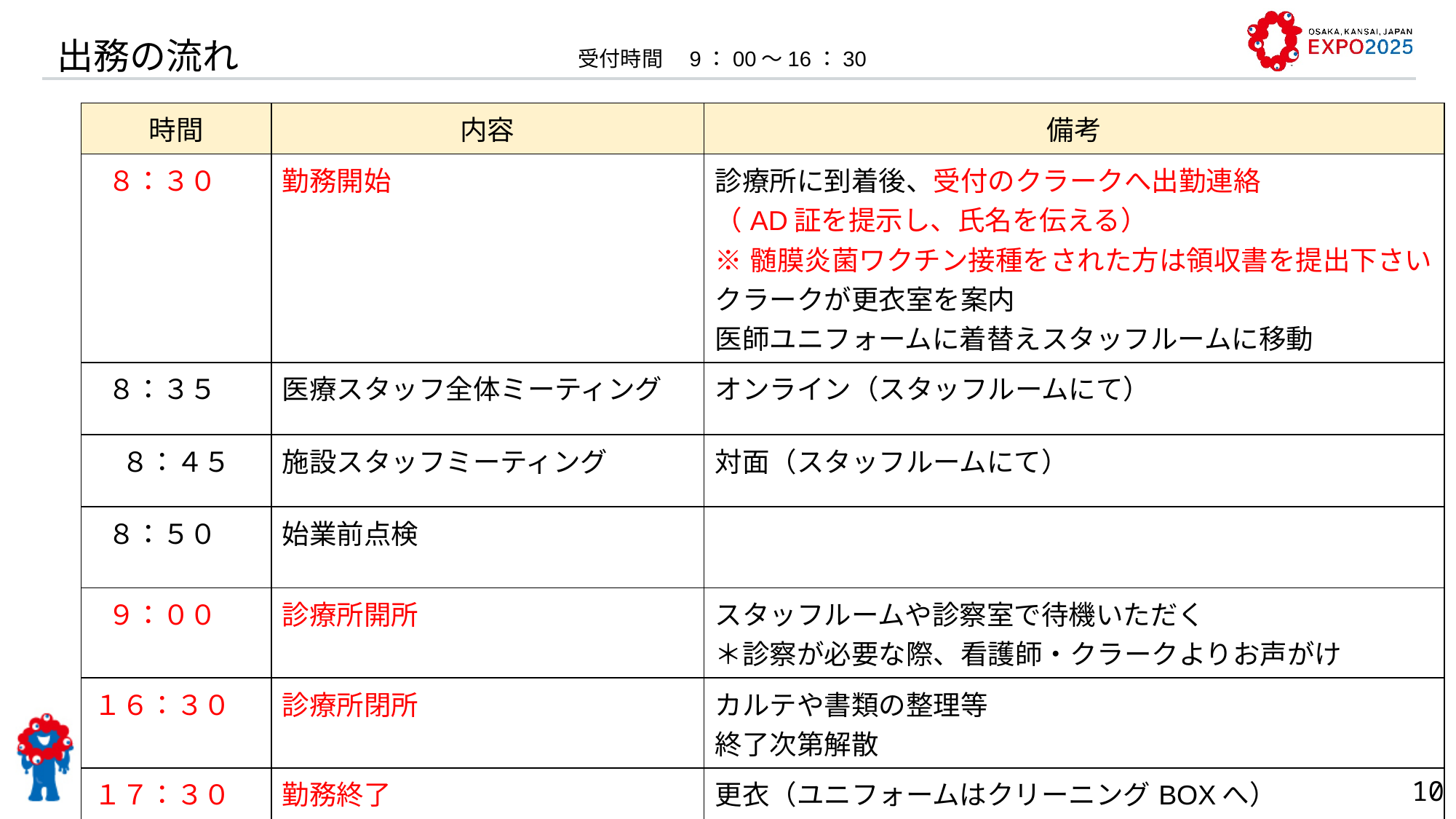

# 出務の流れ
受付時間　9：00～16：30
| 時間 | 内容 | 備考 |
| --- | --- | --- |
| ８：３０ | 勤務開始 | 診療所に到着後、受付のクラークへ出勤連絡 （AD証を提示し、氏名を伝える） ※髄膜炎菌ワクチン接種をされた方は領収書を提出下さい クラークが更衣室を案内 医師ユニフォームに着替えスタッフルームに移動 |
| ８：３５ | 医療スタッフ全体ミーティング | オンライン（スタッフルームにて） |
| ８：４５ | 施設スタッフミーティング | 対面（スタッフルームにて） |
| ８：５０ | 始業前点検 |  |
| ９：００ | 診療所開所 | スタッフルームや診察室で待機いただく ＊診察が必要な際、看護師・クラークよりお声がけ |
| １６：３０ | 診療所閉所 | カルテや書類の整理等 終了次第解散 |
| １７：３０ | 勤務終了 | 更衣（ユニフォームはクリーニングBOXへ） クラークに退勤の連絡 |
10